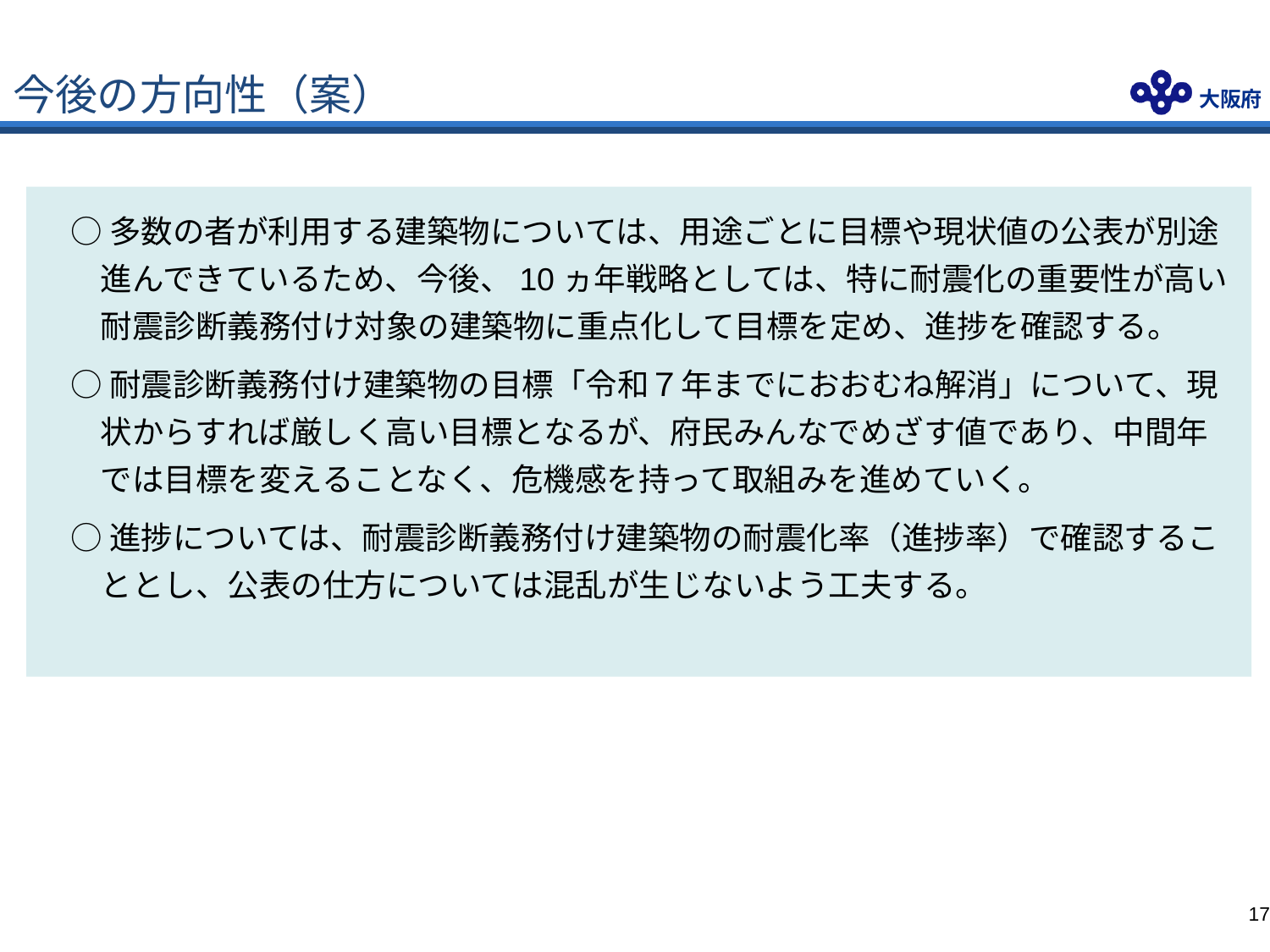

# 今後の方向性（案）
　○ 多数の者が利用する建築物については、用途ごとに目標や現状値の公表が別途進んできているため、今後、10ヵ年戦略としては、特に耐震化の重要性が高い耐震診断義務付け対象の建築物に重点化して目標を定め、進捗を確認する。
　○ 耐震診断義務付け建築物の目標「令和７年までにおおむね解消」について、現状からすれば厳しく高い目標となるが、府民みんなでめざす値であり、中間年では目標を変えることなく、危機感を持って取組みを進めていく。
　○ 進捗については、耐震診断義務付け建築物の耐震化率（進捗率）で確認することとし、公表の仕方については混乱が生じないよう工夫する。

17